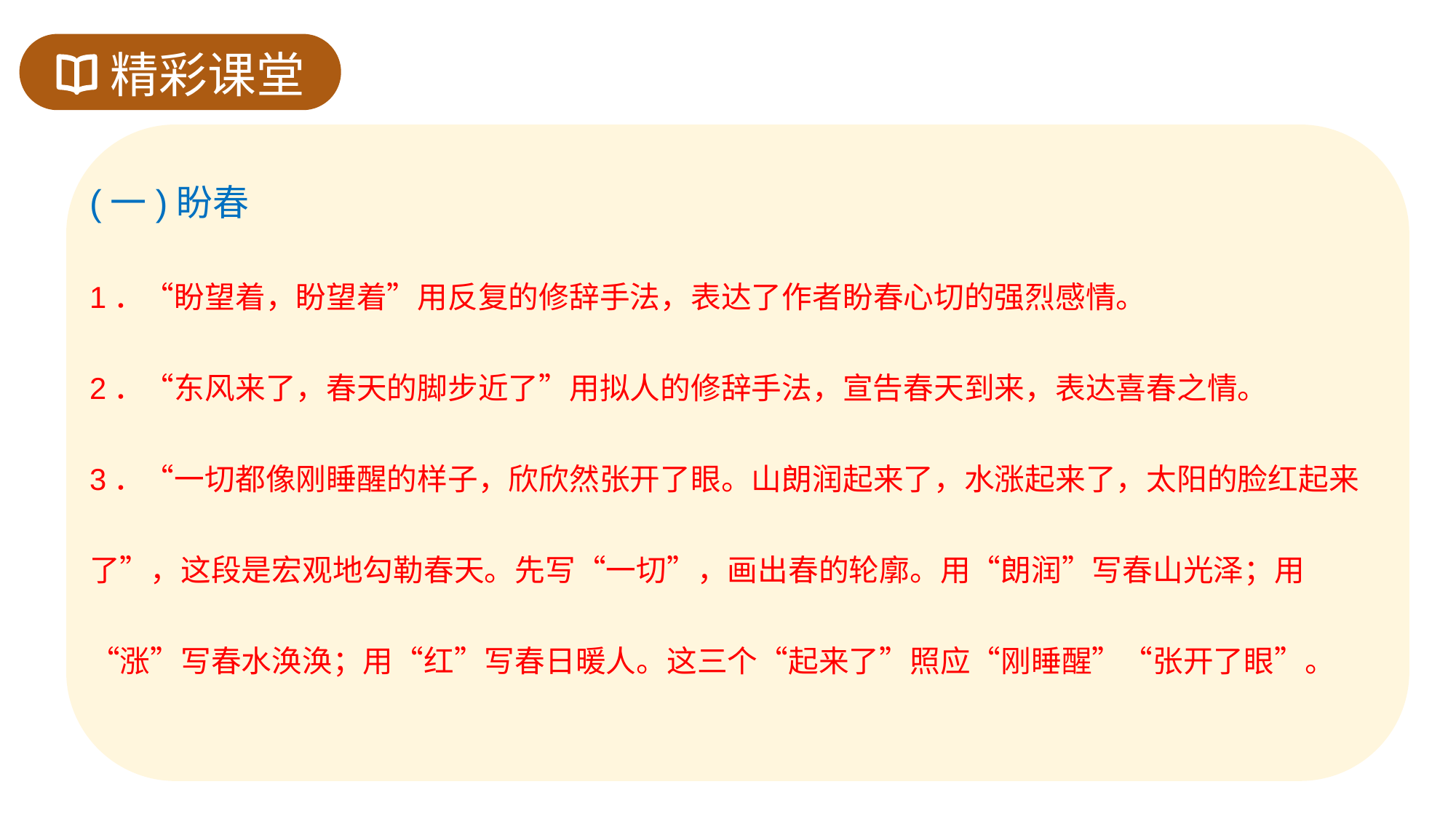

精彩课堂

(一)盼春
1．“盼望着，盼望着”用反复的修辞手法，表达了作者盼春心切的强烈感情。
2．“东风来了，春天的脚步近了”用拟人的修辞手法，宣告春天到来，表达喜春之情。
3．“一切都像刚睡醒的样子，欣欣然张开了眼。山朗润起来了，水涨起来了，太阳的脸红起来了”，这段是宏观地勾勒春天。先写“一切”，画出春的轮廓。用“朗润”写春山光泽；用“涨”写春水涣涣；用“红”写春日暖人。这三个“起来了”照应“刚睡醒”“张开了眼”。